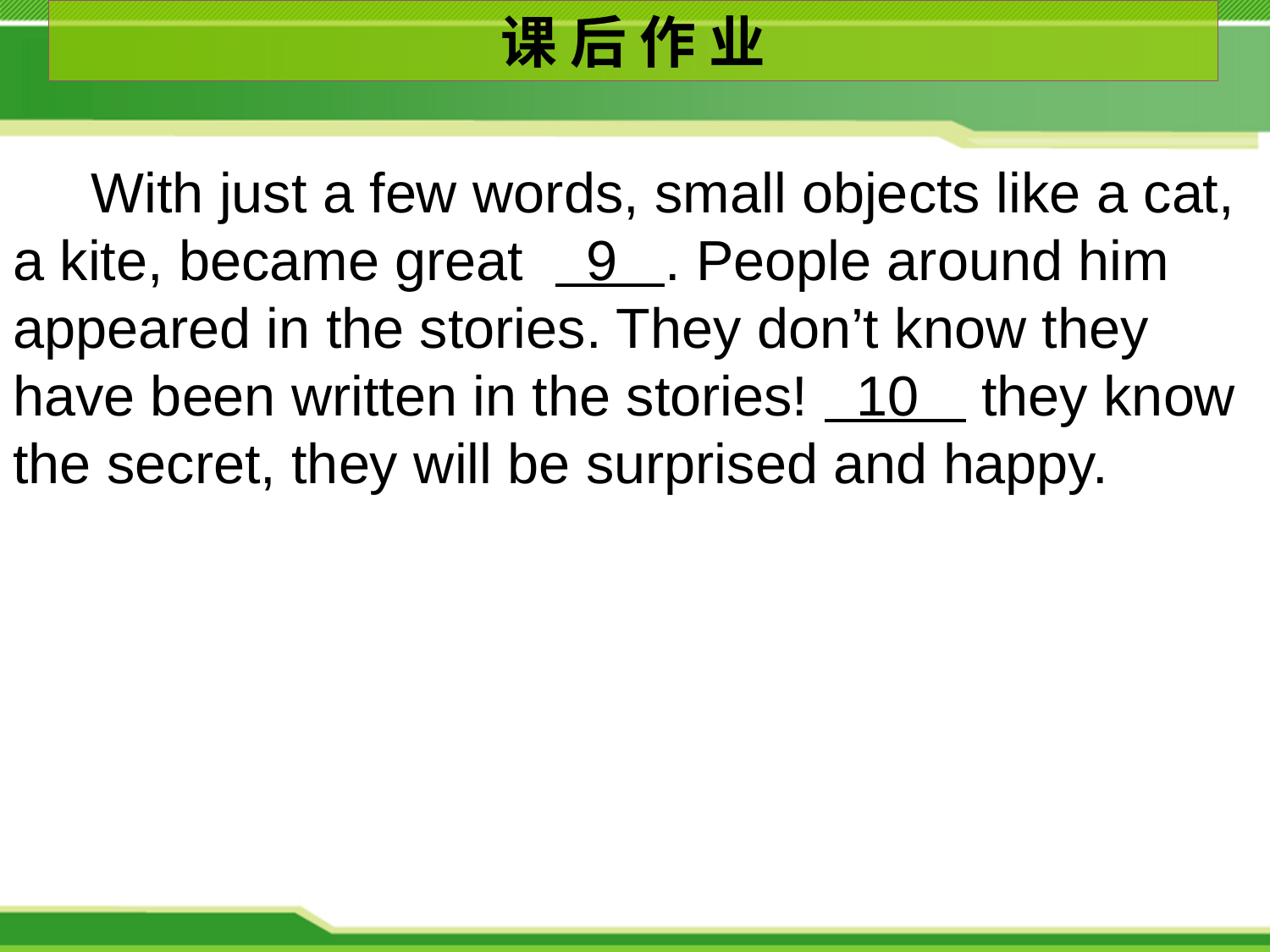

课 后 作 业
     With just a few words, small objects like a cat, a kite, became great    9   . People around him appeared in the stories. They don’t know they have been written in the stories!   10    they know the secret, they will be surprised and happy.